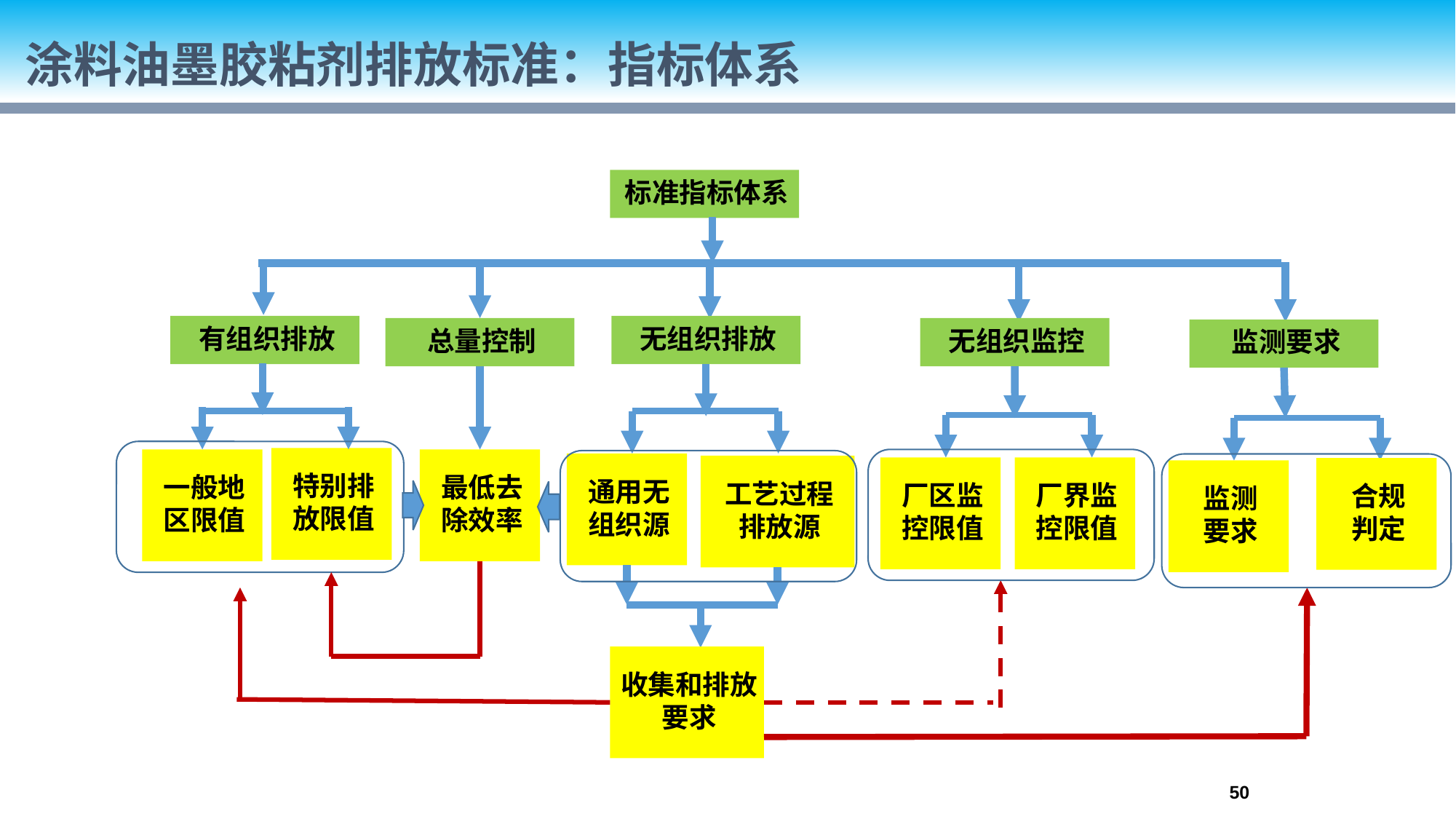

涂料油墨胶粘剂排放标准：指标体系
标准指标体系
有组织排放
无组织排放
无组织监控
总量控制
监测要求

特别排放限值
一般地区限值
最低去除效率

通用无组织源

工艺过程
排放源
厂区监控限值
厂界监控限值
合规
判定
监测
要求

收集和排放要求
50